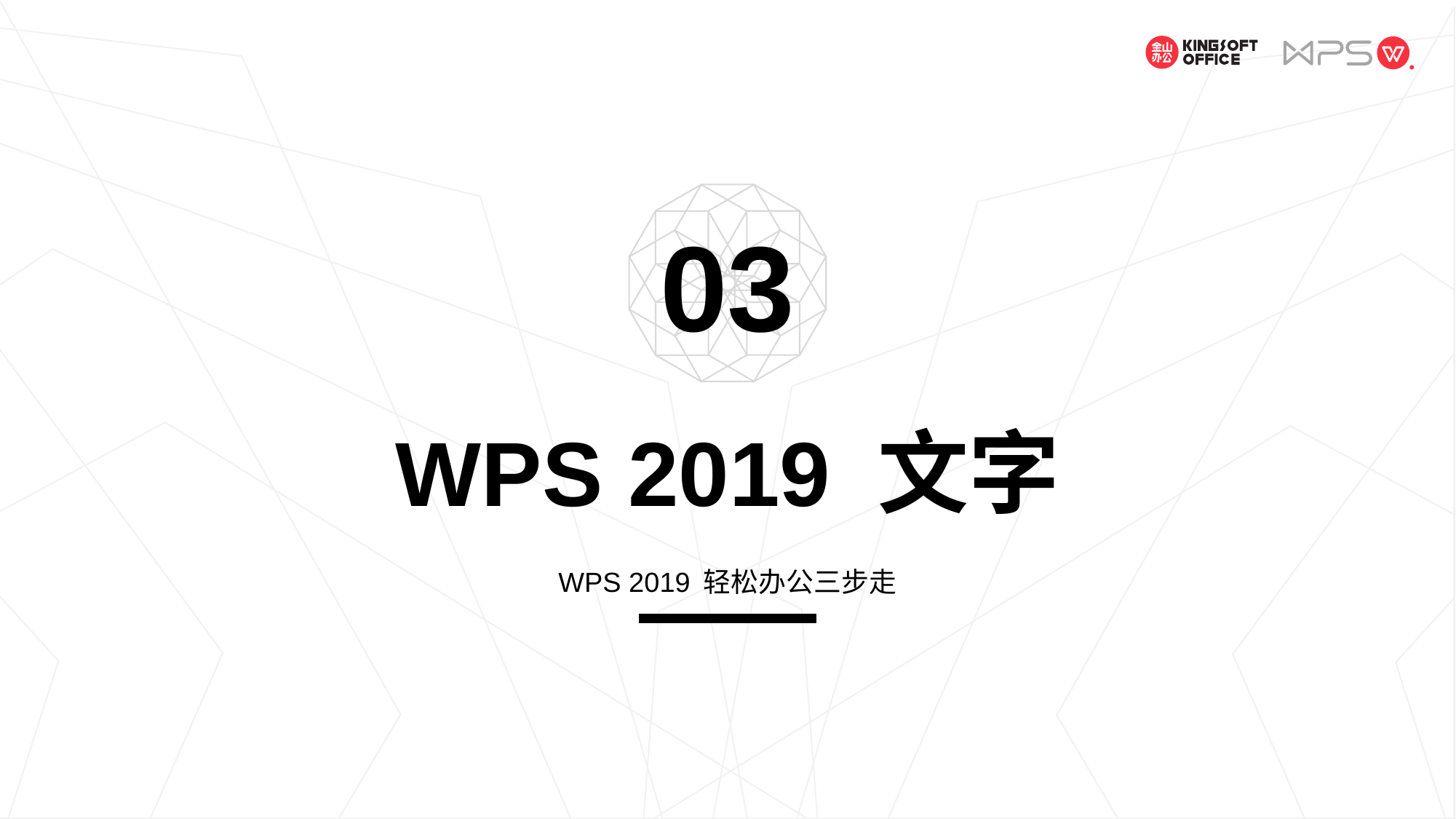

03
# WPS 2019 文字
WPS 2019 轻松办公三步走